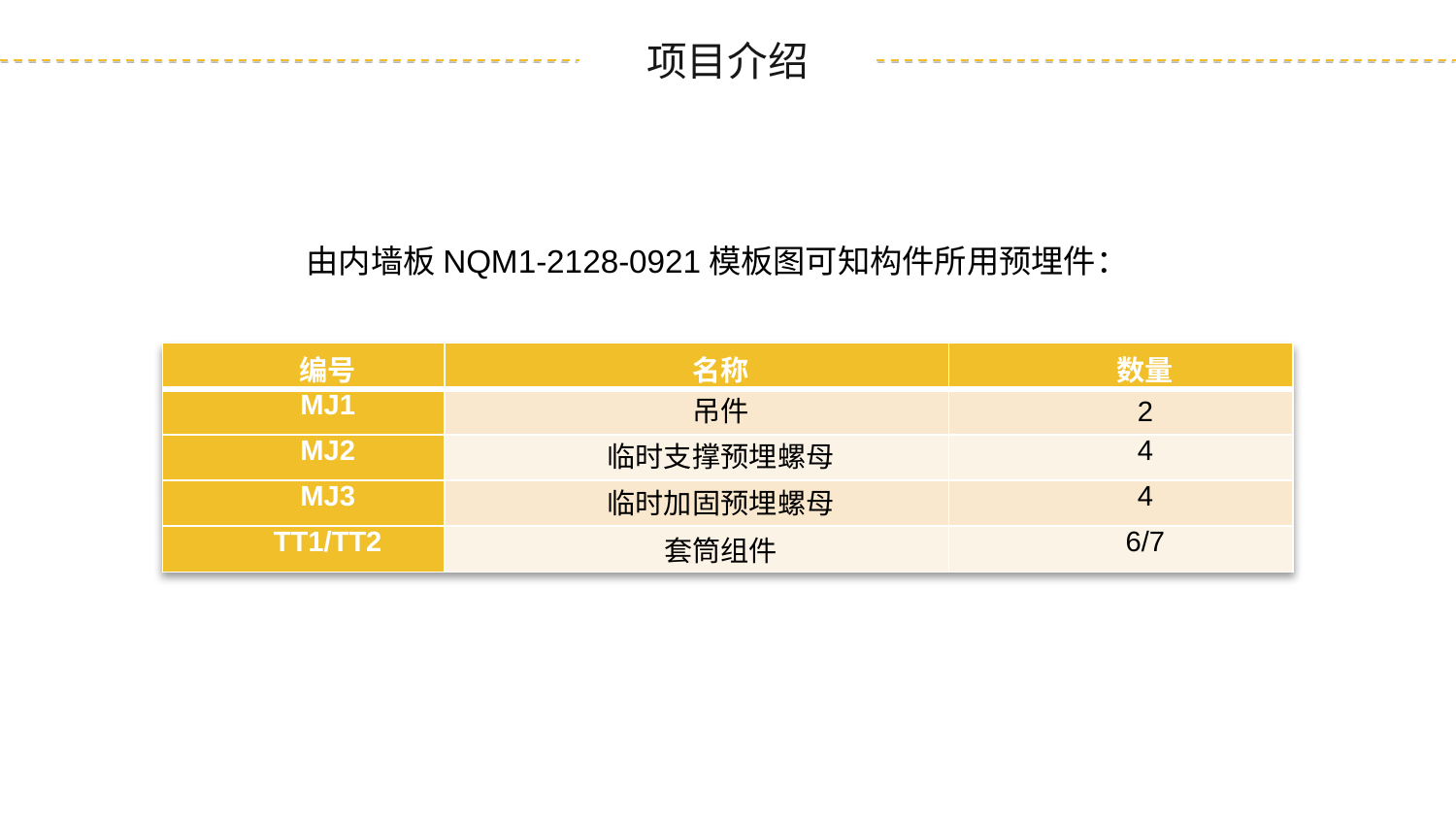

由内墙板NQM1-2128-0921模板图可知构件所用预埋件：
| 编号 | 名称 | 数量 |
| --- | --- | --- |
| MJ1 | 吊件 | 2 |
| MJ2 | 临时支撑预埋螺母 | 4 |
| MJ3 | 临时加固预埋螺母 | 4 |
| TT1/TT2 | 套筒组件 | 6/7 |